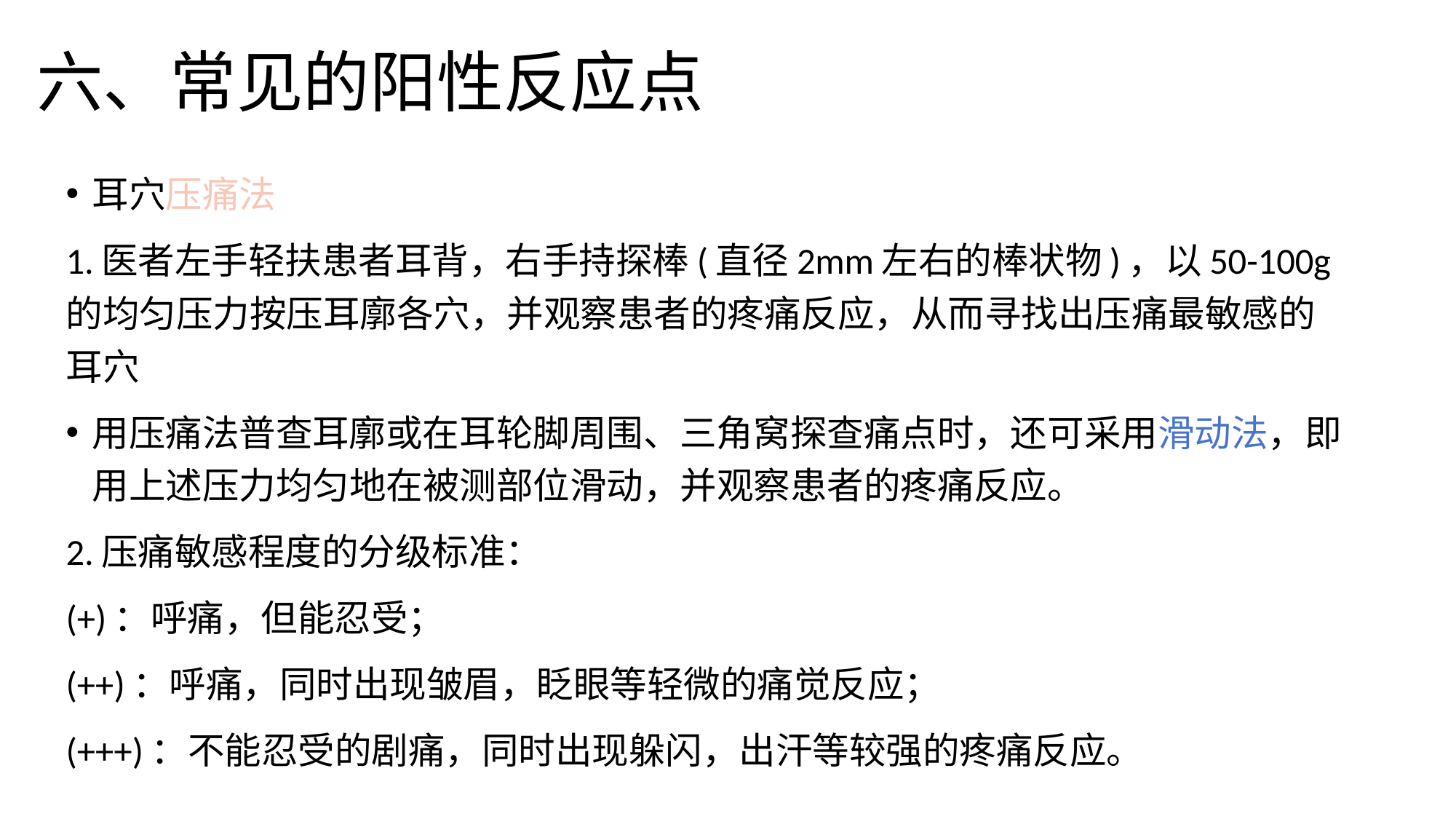

# 六、常见的阳性反应点
耳穴压痛法
1.医者左手轻扶患者耳背，右手持探棒(直径2mm左右的棒状物)，以50-100g的均匀压力按压耳廓各穴，并观察患者的疼痛反应，从而寻找出压痛最敏感的耳穴
用压痛法普查耳廓或在耳轮脚周围、三角窝探查痛点时，还可采用滑动法，即用上述压力均匀地在被测部位滑动，并观察患者的疼痛反应。
2.压痛敏感程度的分级标准：
(+)：呼痛，但能忍受；
(++)：呼痛，同时出现皱眉，眨眼等轻微的痛觉反应；
(+++)：不能忍受的剧痛，同时出现躲闪，出汗等较强的疼痛反应。